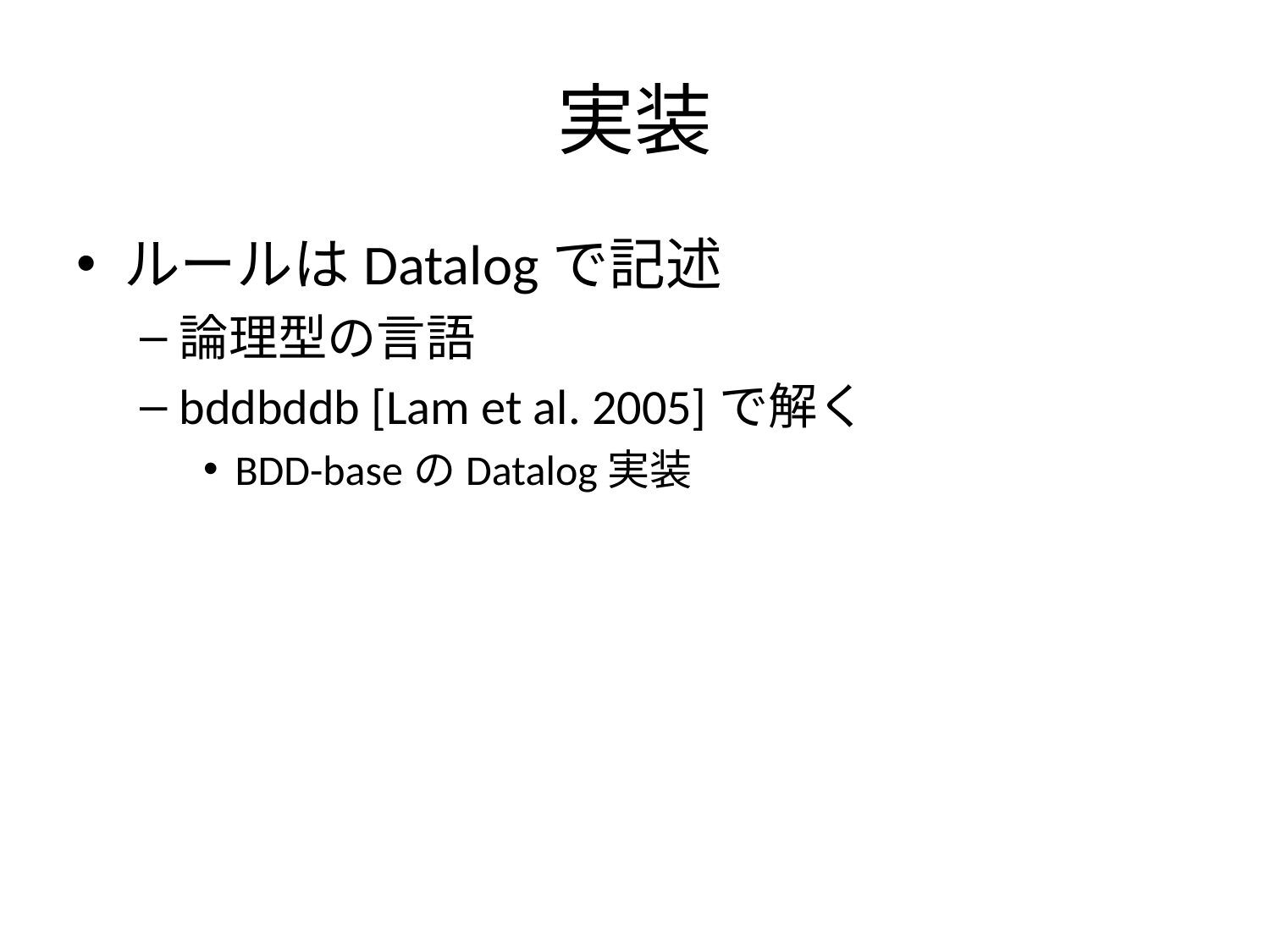

# 実装
ルールはDatalogで記述
論理型の言語
bddbddb [Lam et al. 2005]で解く
BDD-baseのDatalog実装